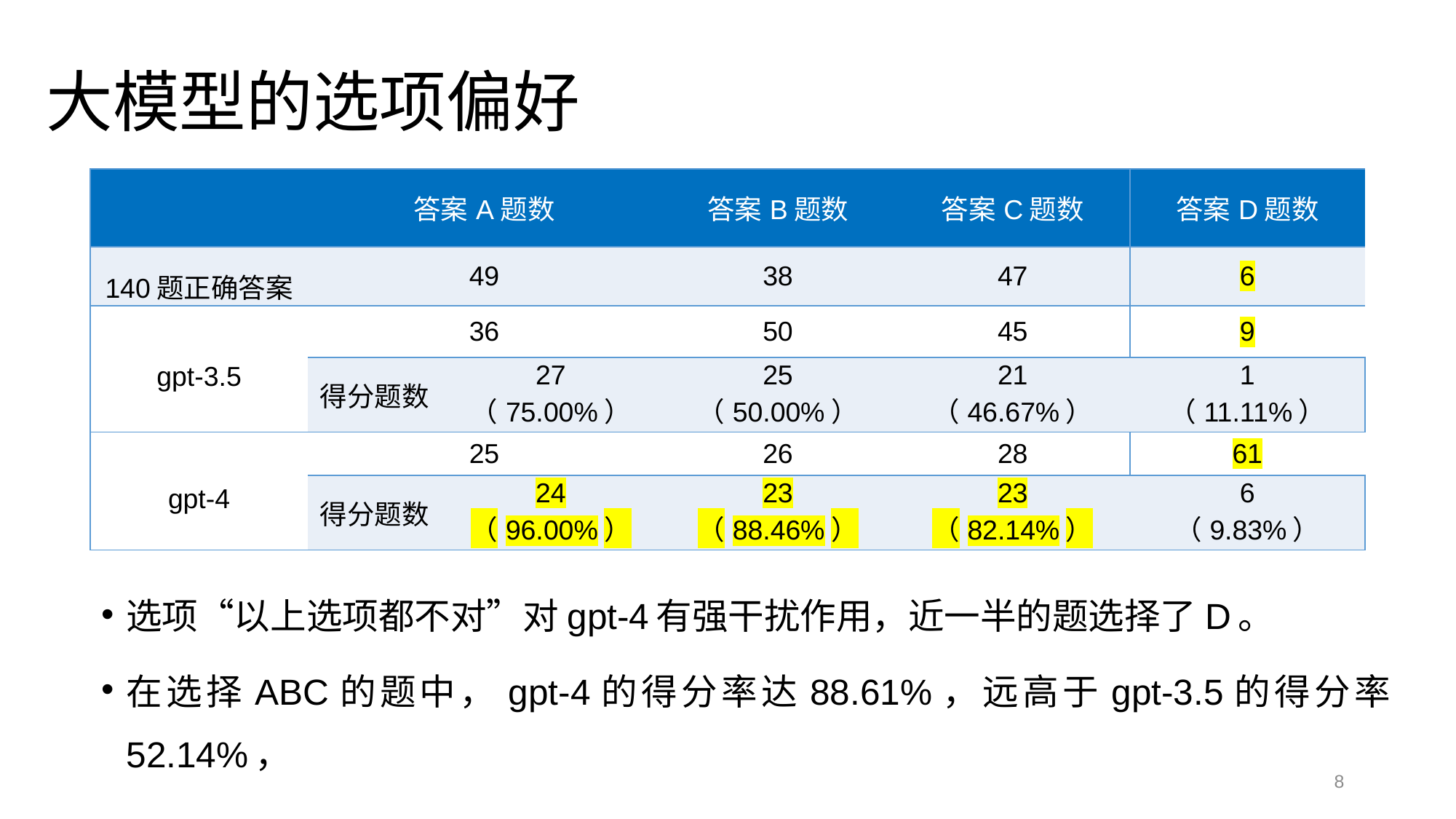

大模型的选项偏好
|  | 答案A题数 |  | 答案B题数 | 答案C题数 | 答案D题数 |
| --- | --- | --- | --- | --- | --- |
| 140题正确答案 | 49 |  | 38 | 47 | 6 |
| gpt-3.5 | 36 |  | 50 | 45 | 9 |
|  | 得分题数 | 27 （75.00%） | 25 （50.00%） | 21 （46.67%） | 1 （11.11%） |
| gpt-4 | 25 |  | 26 | 28 | 61 |
|  | 得分题数 | 24 （96.00%） | 23 （88.46%） | 23 （82.14%） | 6 （9.83%） |

选项“以上选项都不对”对gpt-4有强干扰作用，近一半的题选择了D。
在选择ABC的题中，gpt-4的得分率达88.61%，远高于gpt-3.5的得分率52.14%，
8